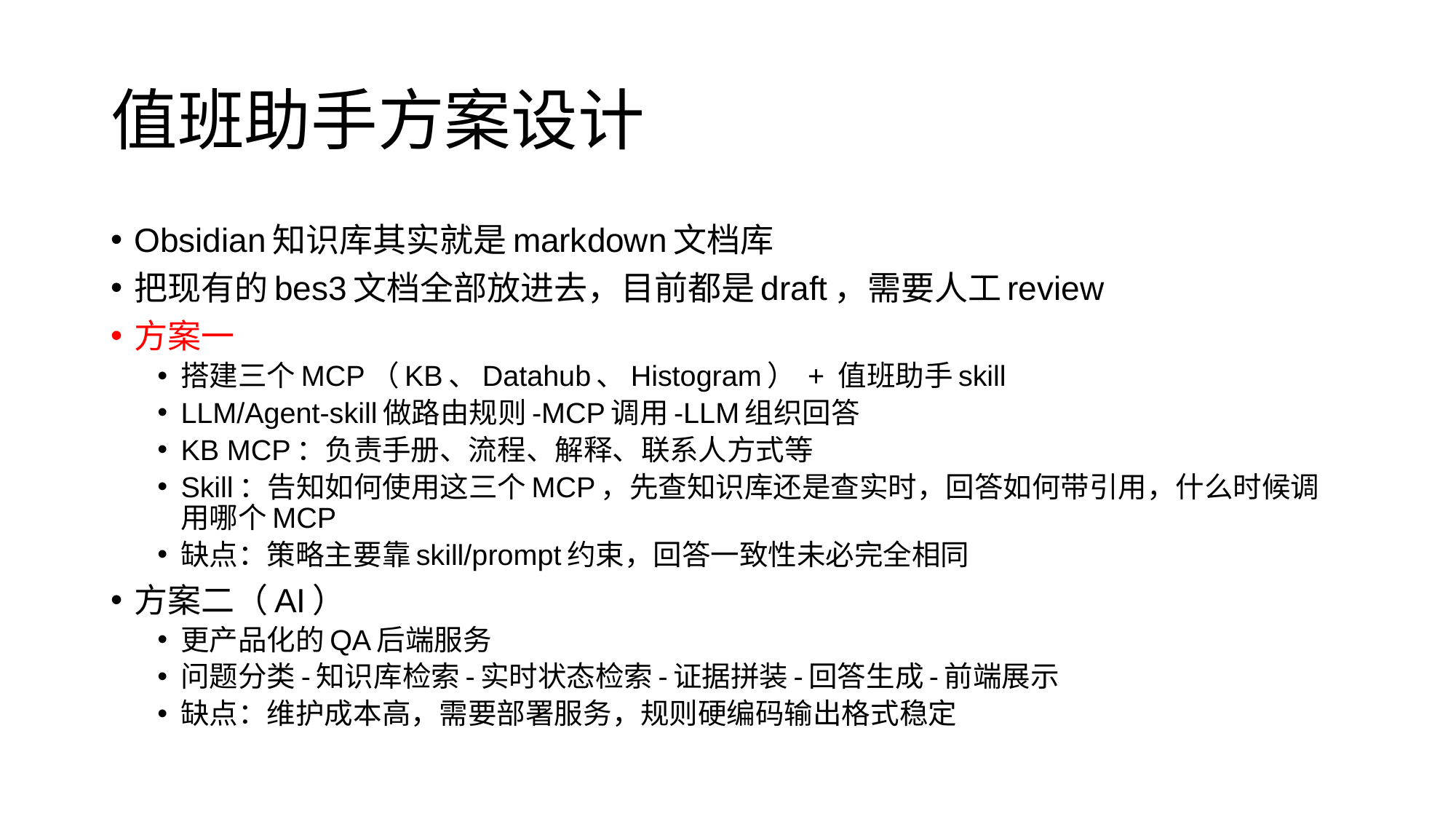

# 值班助手方案设计
Obsidian知识库其实就是markdown文档库
把现有的bes3文档全部放进去，目前都是draft，需要人工review
方案一
搭建三个MCP（KB、Datahub、Histogram） + 值班助手skill
LLM/Agent-skill做路由规则-MCP调用-LLM组织回答
KB MCP：负责手册、流程、解释、联系人方式等
Skill：告知如何使用这三个MCP，先查知识库还是查实时，回答如何带引用，什么时候调用哪个MCP
缺点：策略主要靠skill/prompt约束，回答一致性未必完全相同
方案二（AI）
更产品化的QA后端服务
问题分类-知识库检索-实时状态检索-证据拼装-回答生成-前端展示
缺点：维护成本高，需要部署服务，规则硬编码输出格式稳定